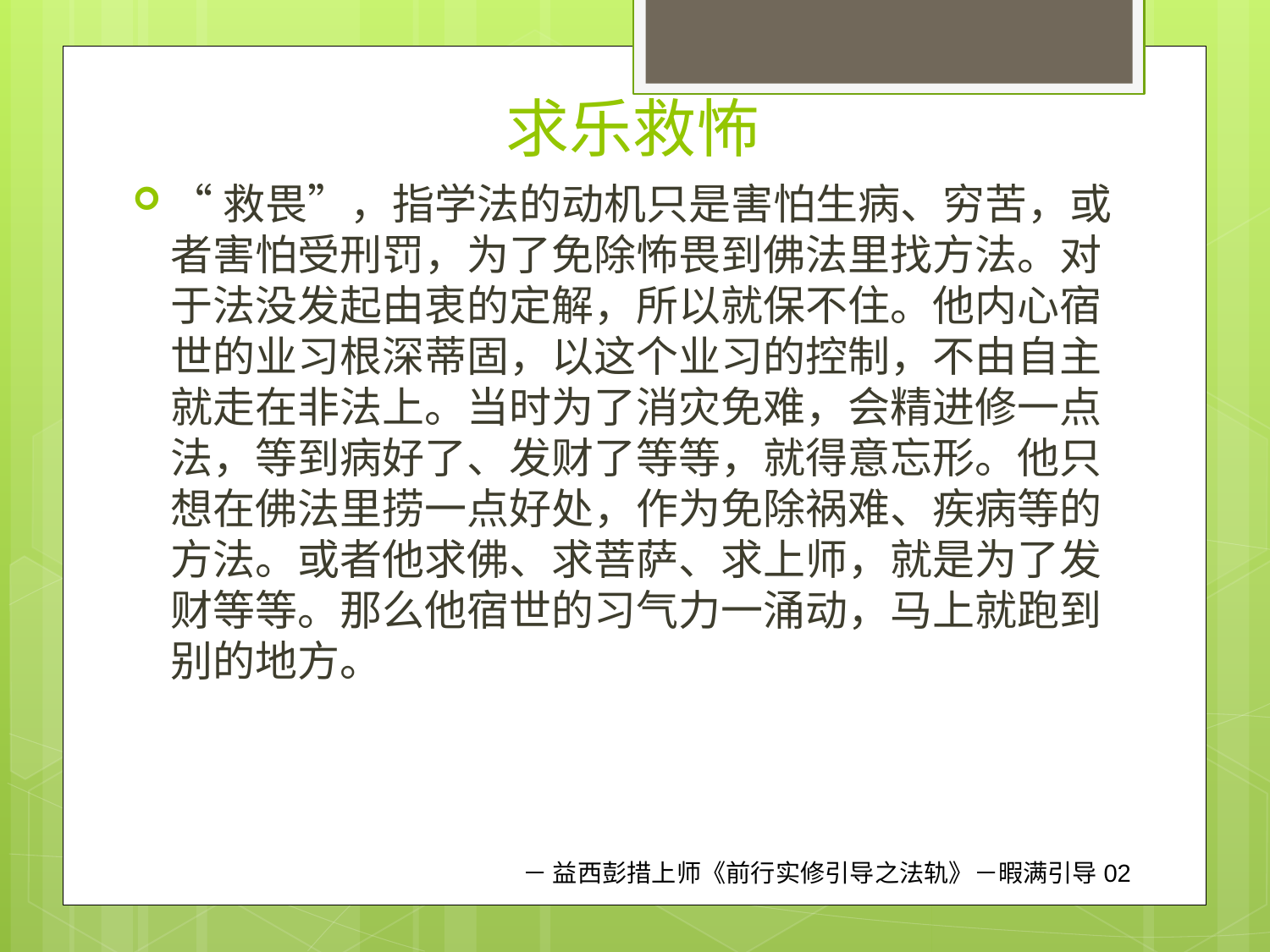

# 求乐救怖
“救畏”，指学法的动机只是害怕生病、穷苦，或者害怕受刑罚，为了免除怖畏到佛法里找方法。对于法没发起由衷的定解，所以就保不住。他内心宿世的业习根深蒂固，以这个业习的控制，不由自主就走在非法上。当时为了消灾免难，会精进修一点法，等到病好了、发财了等等，就得意忘形。他只想在佛法里捞一点好处，作为免除祸难、疾病等的方法。或者他求佛、求菩萨、求上师，就是为了发财等等。那么他宿世的习气力一涌动，马上就跑到别的地方。

－ 益西彭措上师《前行实修引导之法轨》－暇满引导02